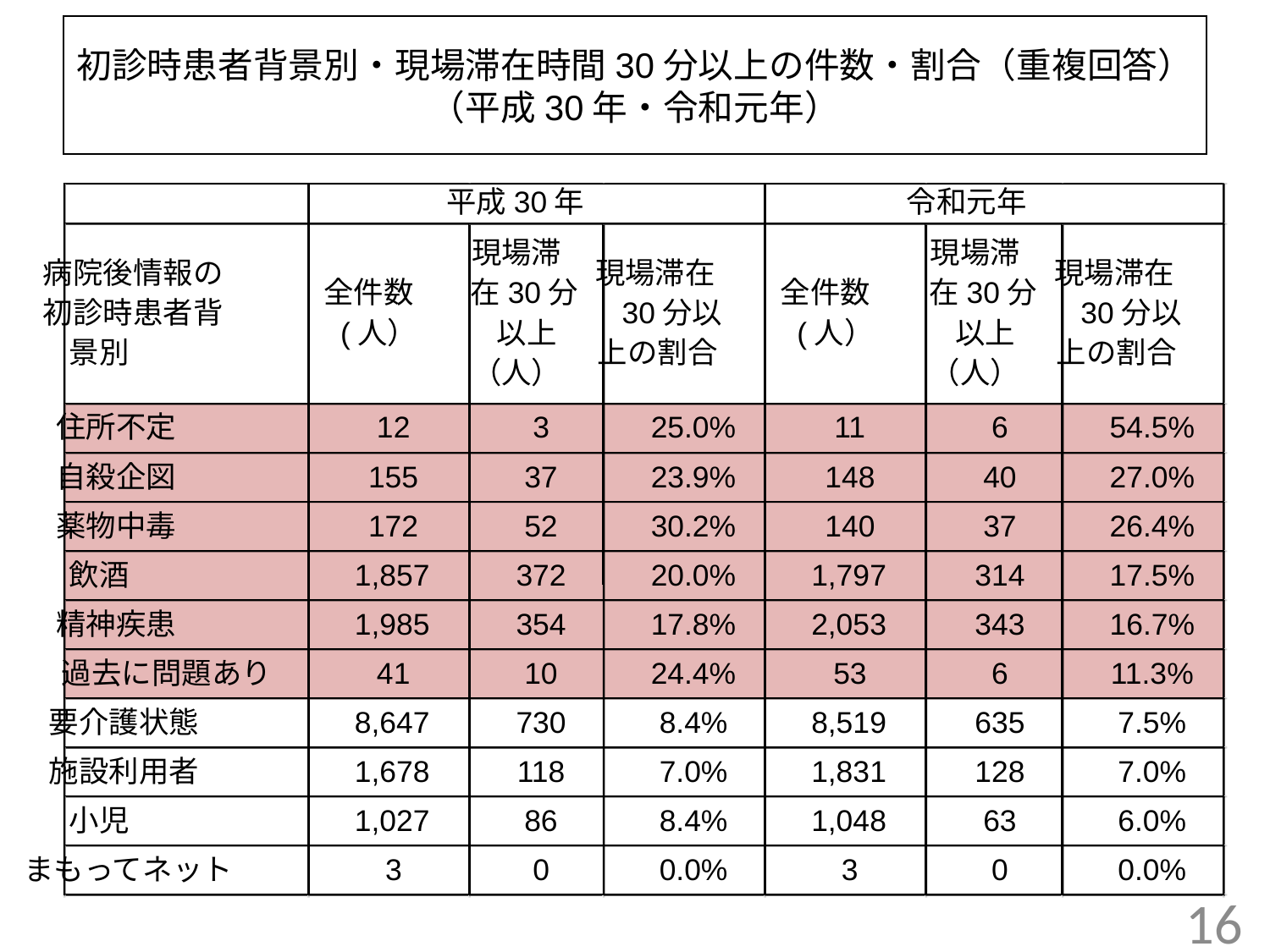

# 初診時患者背景別・現場滞在時間30分以上の件数・割合（重複回答） （平成30年・令和元年）

平成30年

令和元年

現場滞
現場滞
病院後情報の
現場滞在
現場滞在
全件数
在30分
全件数
在30分
初診時患者背
30分以
30分以
(人）
以上
(人）
以上
景別
上の割合
上の割合
（人）
（人）

住所不定
12
3
25.0%
11
6
54.5%

自殺企図
155
37
23.9%
148
40
27.0%

薬物中毒
172
52
30.2%
140
37
26.4%

飲酒
1,857
372
20.0%
1,797
314
17.5%

精神疾患
1,985
354
17.8%
2,053
343
16.7%

過去に問題あり
41
10
24.4%
53
6
11.3%

要介護状態
8,647
730
8.4%
8,519
635
7.5%

施設利用者
1,678
118
7.0%
1,831
128
7.0%

小児
1,027
86
8.4%
1,048
63
6.0%

まもってネット
3
0
0.0%
3
0
0.0%

16